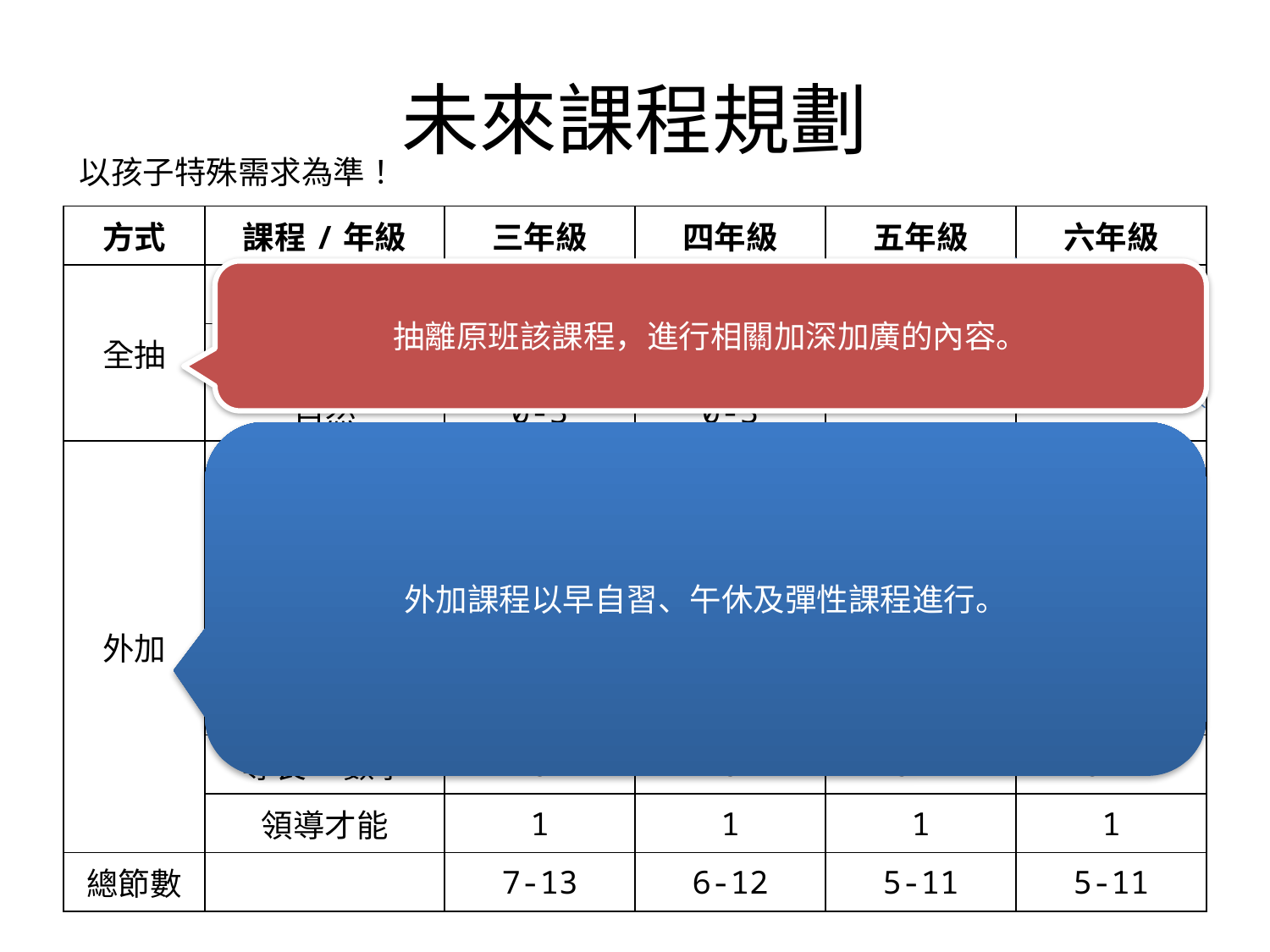

# 未來課程規劃
以孩子特殊需求為準！
| 方式 | 課程/年級 | 三年級 | 四年級 | 五年級 | 六年級 |
| --- | --- | --- | --- | --- | --- |
| 全抽 | 數學 | 0-3 | 0-3 |  |  |
|  | 社會 | 3 | 0 |  |  |
|  | 自然 | 0-3 | 0-3 |  |  |
| 外加 | 語文 | 2 | 2 | 0-2 | 0-2 |
|  | 資訊科技 （抽電腦） | 1 | 1 | 0-1 | 0-1 |
|  | 專題/獨立 研究 | 0 | 2 | 4-6 | 4-6 |
|  | 專長-數學 | 0 | 0 | 0-1 | 0-1 |
|  | 領導才能 | 1 | 1 | 1 | 1 |
| 總節數 |  | 7-13 | 6-12 | 5-11 | 5-11 |
加深加廣
抽離原班該課程，進行相關加深加廣的內容。
外加課程以早自習、午休及彈性課程進行。